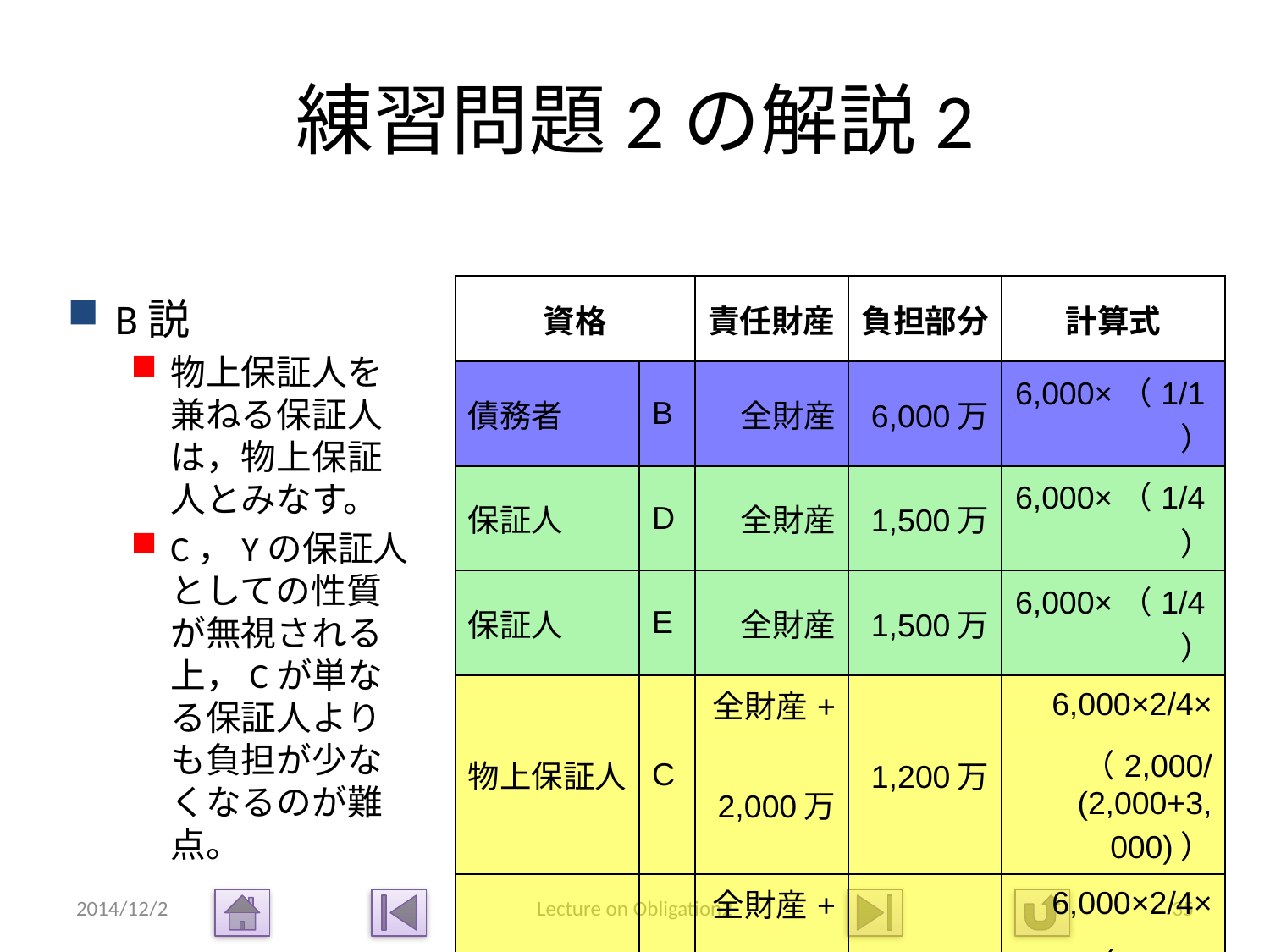

# 練習問題2の解説2
| 資格 |  | 責任財産 | 負担部分 | 計算式 |
| --- | --- | --- | --- | --- |
| 債務者 | B | 全財産 | 6,000万 | 6,000×（1/1） |
| 保証人 | D | 全財産 | 1,500万 | 6,000×（1/4） |
| 保証人 | E | 全財産 | 1,500万 | 6,000×（1/4） |
| 物上保証人 | C | 全財産+ | 1,200万 | 6,000×2/4× |
|  |  | 2,000万 |  | （2,000/(2,000+3,000)） |
| 物上保証人 | Y | 全財産+ | 1,800万 | 6,000×2/4× |
|  |  | 3,000万 |  | （3,000/(2,000+3,000)） |
B説
物上保証人を兼ねる保証人は，物上保証人とみなす。
C，Yの保証人としての性質が無視される上，Cが単なる保証人よりも負担が少なくなるのが難点。
2014/12/2
Lecture on Obligation2
35